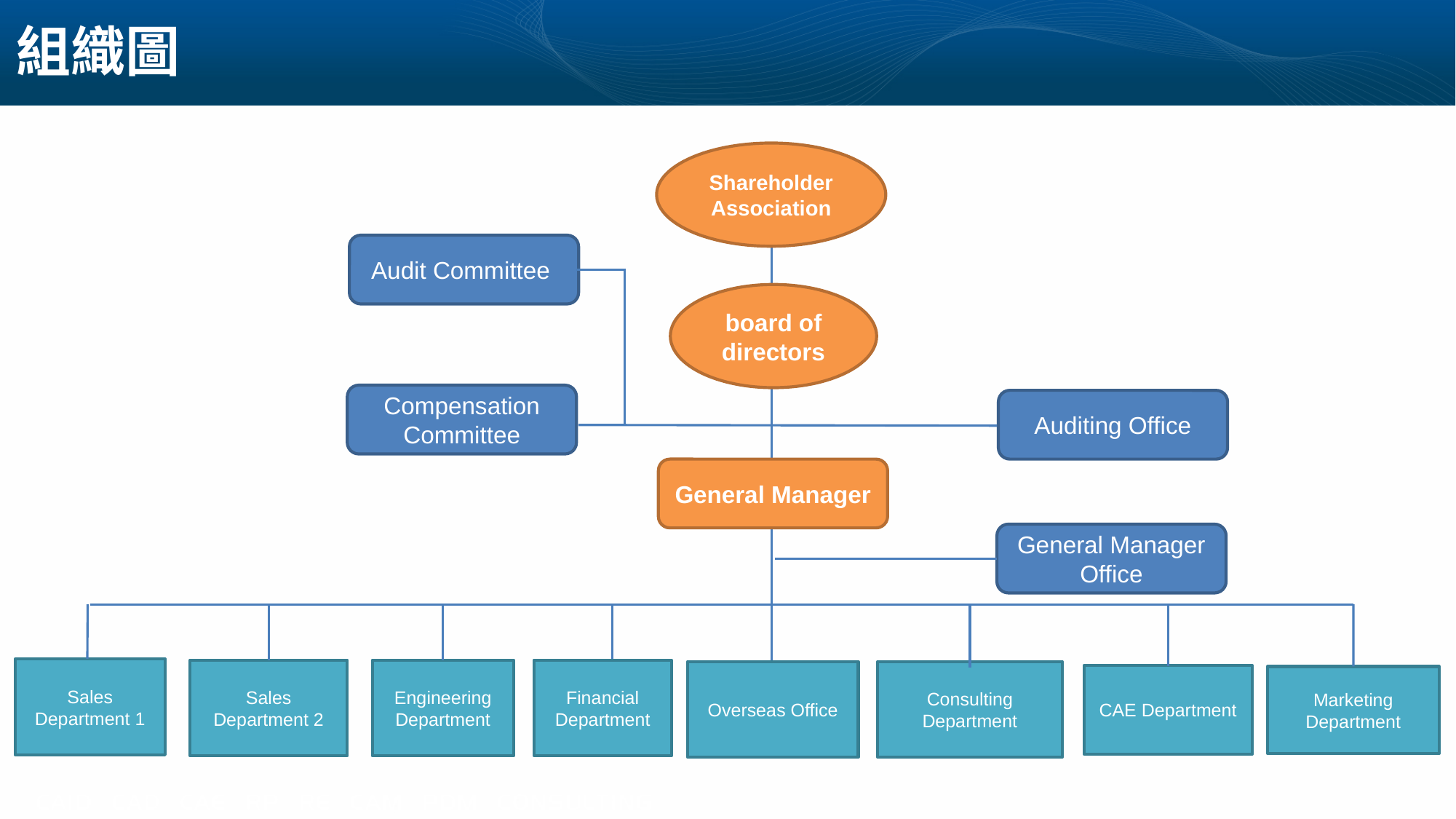

# 組織圖
Shareholder Association
Audit Committee
board of directors
Compensation Committee
Auditing Office
General Manager
General Manager Office
Sales Department 1
Sales Department 2
Engineering Department
Financial Department
Overseas Office
Consulting Department
CAE Department
Marketing Department